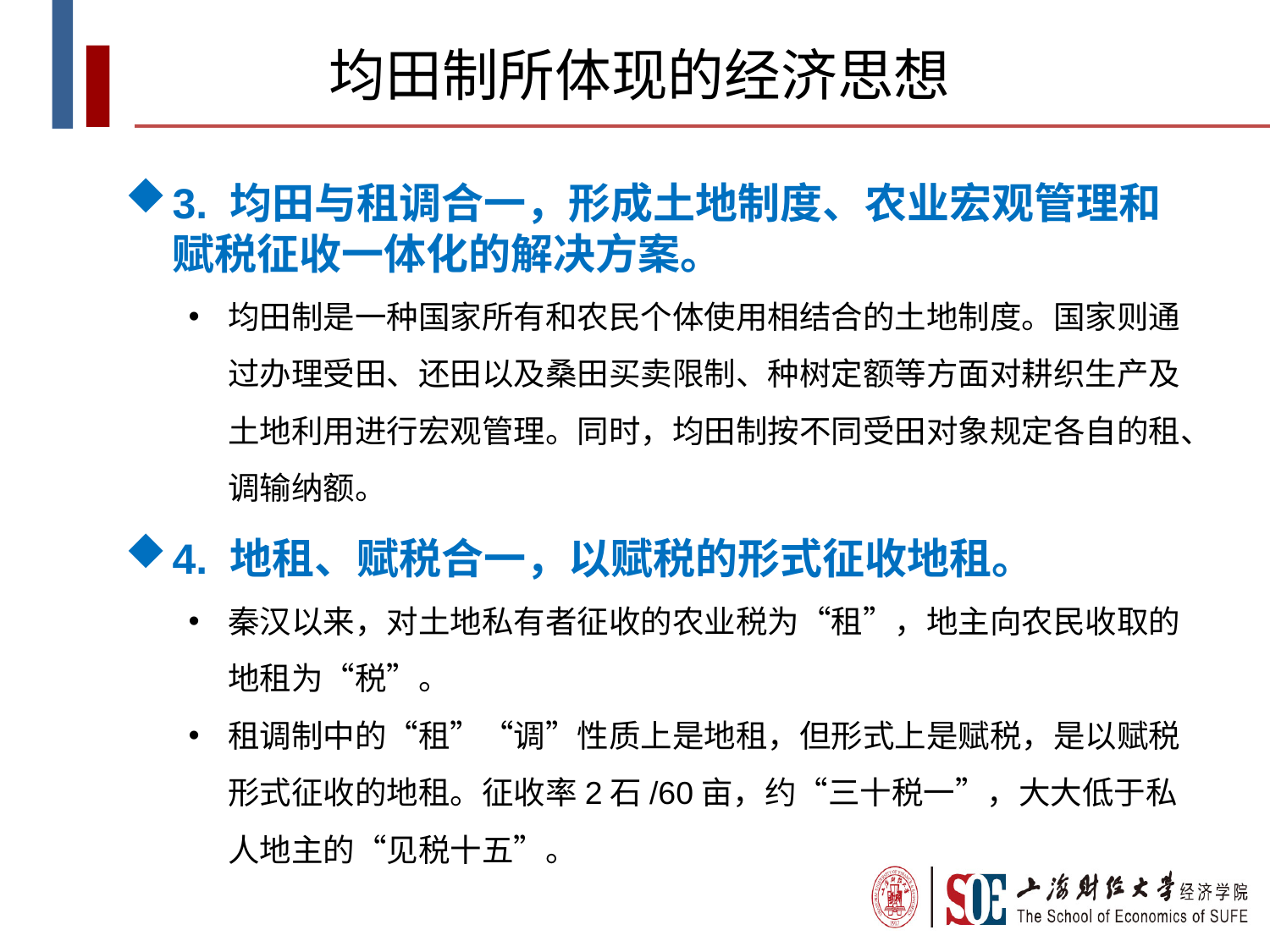

均田制所体现的经济思想
3. 均田与租调合一，形成土地制度、农业宏观管理和赋税征收一体化的解决方案。
均田制是一种国家所有和农民个体使用相结合的土地制度。国家则通过办理受田、还田以及桑田买卖限制、种树定额等方面对耕织生产及土地利用进行宏观管理。同时，均田制按不同受田对象规定各自的租、调输纳额。
4. 地租、赋税合一，以赋税的形式征收地租。
秦汉以来，对土地私有者征收的农业税为“租”，地主向农民收取的地租为“税”。
租调制中的“租”“调”性质上是地租，但形式上是赋税，是以赋税形式征收的地租。征收率2石/60亩，约“三十税一”，大大低于私人地主的“见税十五”。